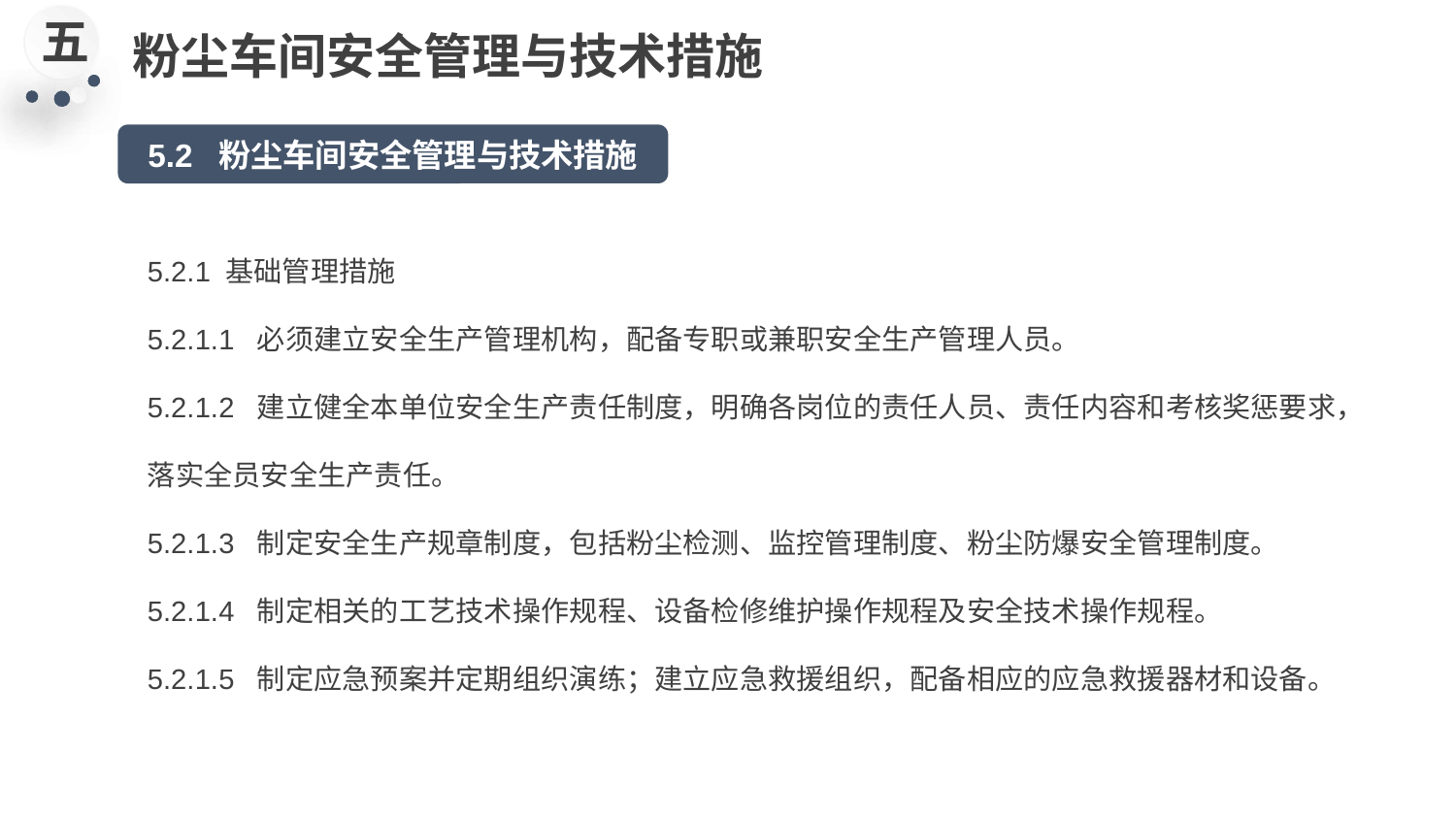

五
粉尘车间安全管理与技术措施
5.2  粉尘车间安全管理与技术措施
5.2.1 基础管理措施
5.2.1.1  必须建立安全生产管理机构，配备专职或兼职安全生产管理人员。
5.2.1.2  建立健全本单位安全生产责任制度，明确各岗位的责任人员、责任内容和考核奖惩要求，落实全员安全生产责任。
5.2.1.3  制定安全生产规章制度，包括粉尘检测、监控管理制度、粉尘防爆安全管理制度。
5.2.1.4  制定相关的工艺技术操作规程、设备检修维护操作规程及安全技术操作规程。
5.2.1.5  制定应急预案并定期组织演练；建立应急救援组织，配备相应的应急救援器材和设备。